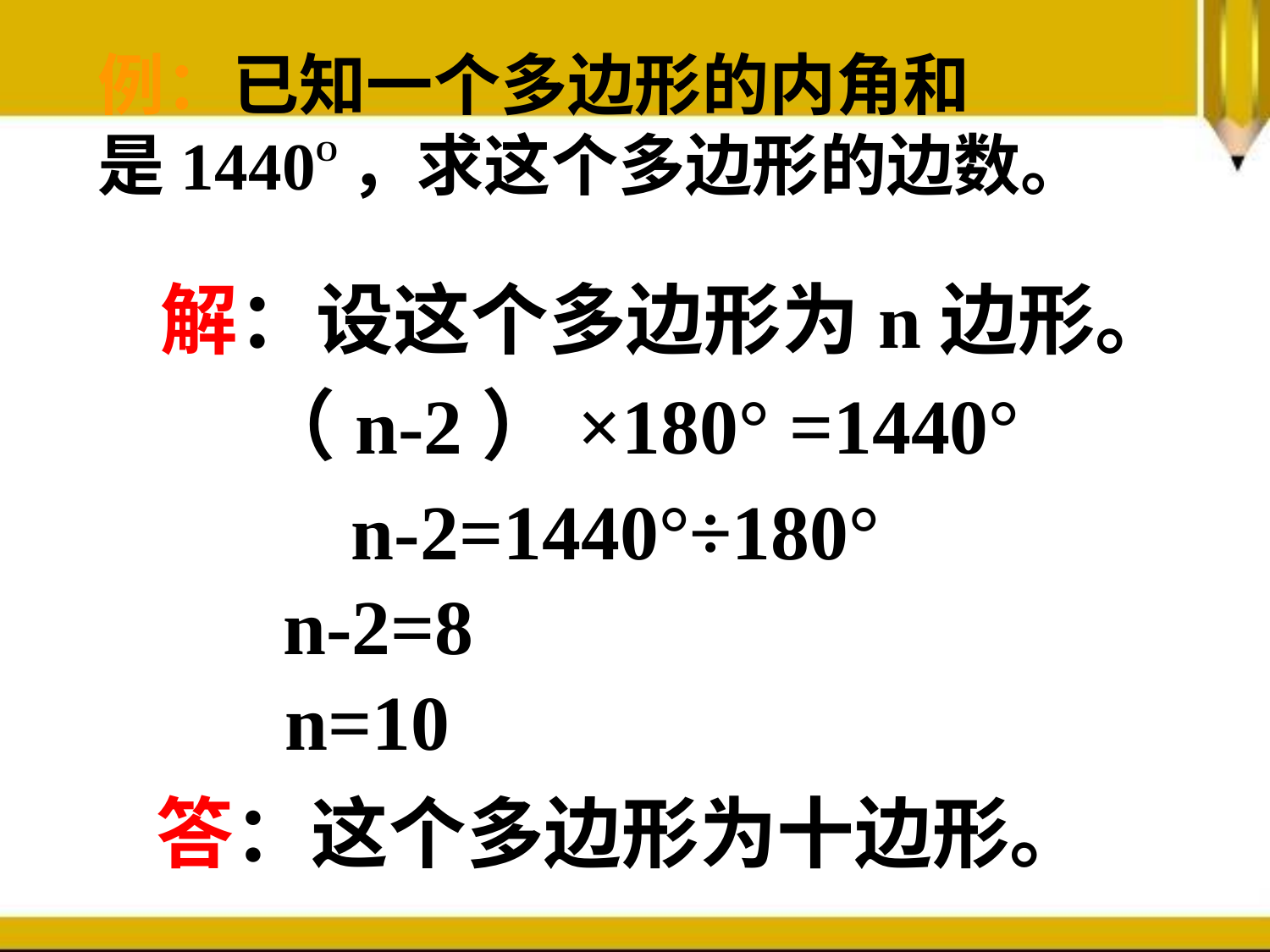

例：已知一个多边形的内角和
是1440O，求这个多边形的边数。
解：设这个多边形为n边形。
（n-2）×180° =1440°
n-2=1440°÷180°
n-2=8
n=10
答：这个多边形为十边形。